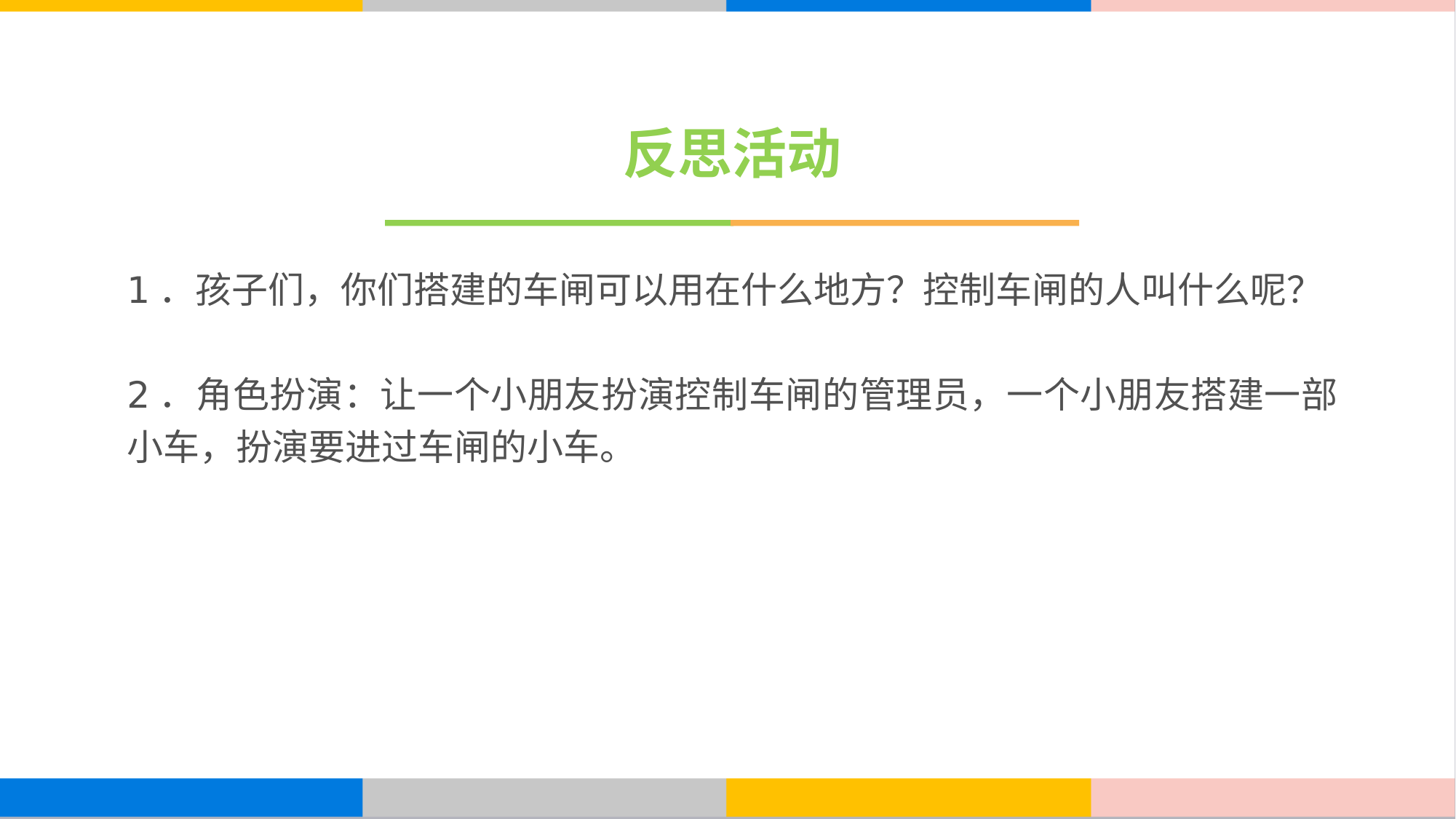

# 反思活动
1．孩子们，你们搭建的车闸可以用在什么地方？控制车闸的人叫什么呢？

2．角色扮演：让一个小朋友扮演控制车闸的管理员，一个小朋友搭建一部小车，扮演要进过车闸的小车。